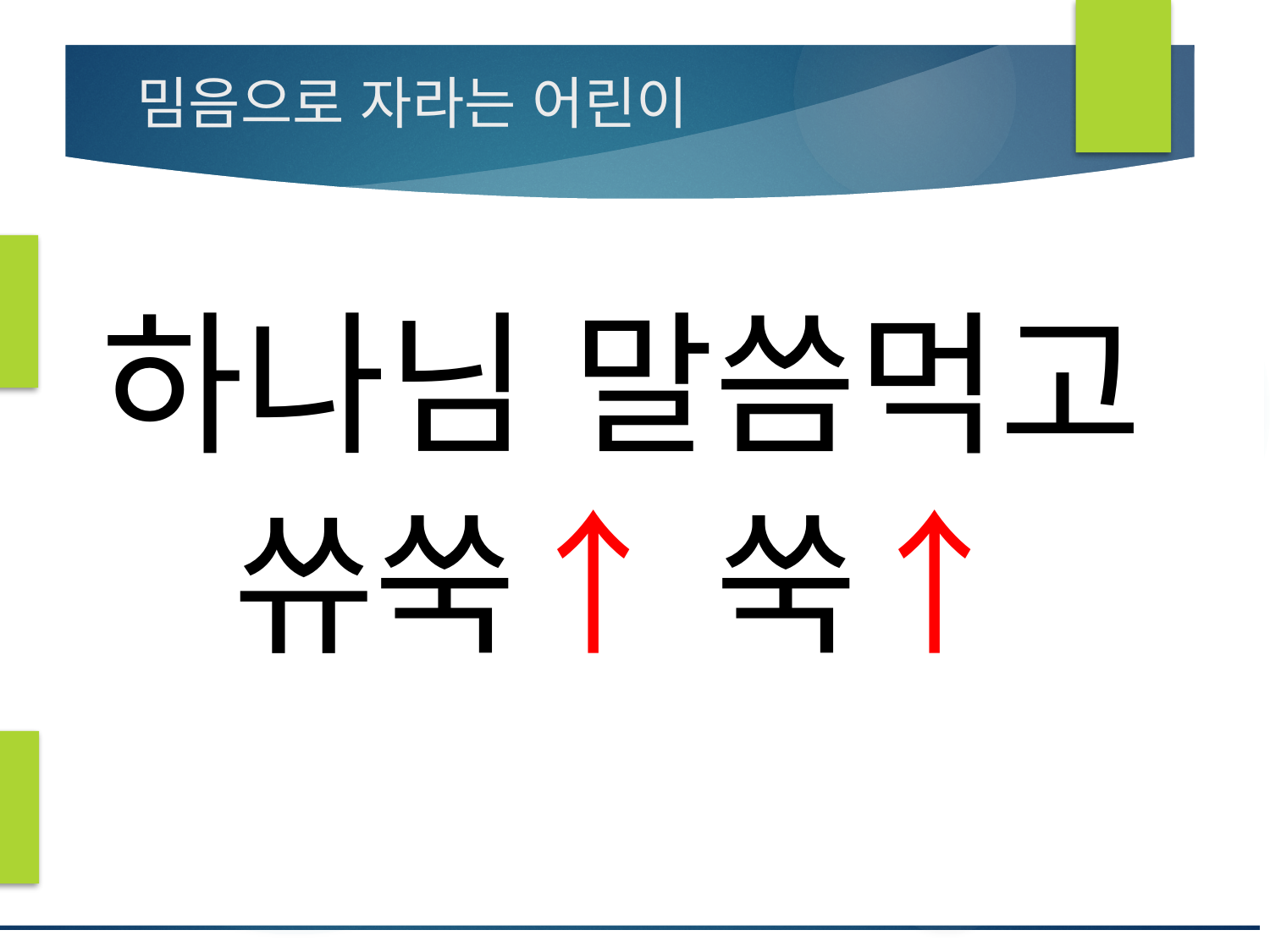

# 밈음으로 자라는 어린이
하나님 말씀먹고
쓔쑥↑ 쑥↑